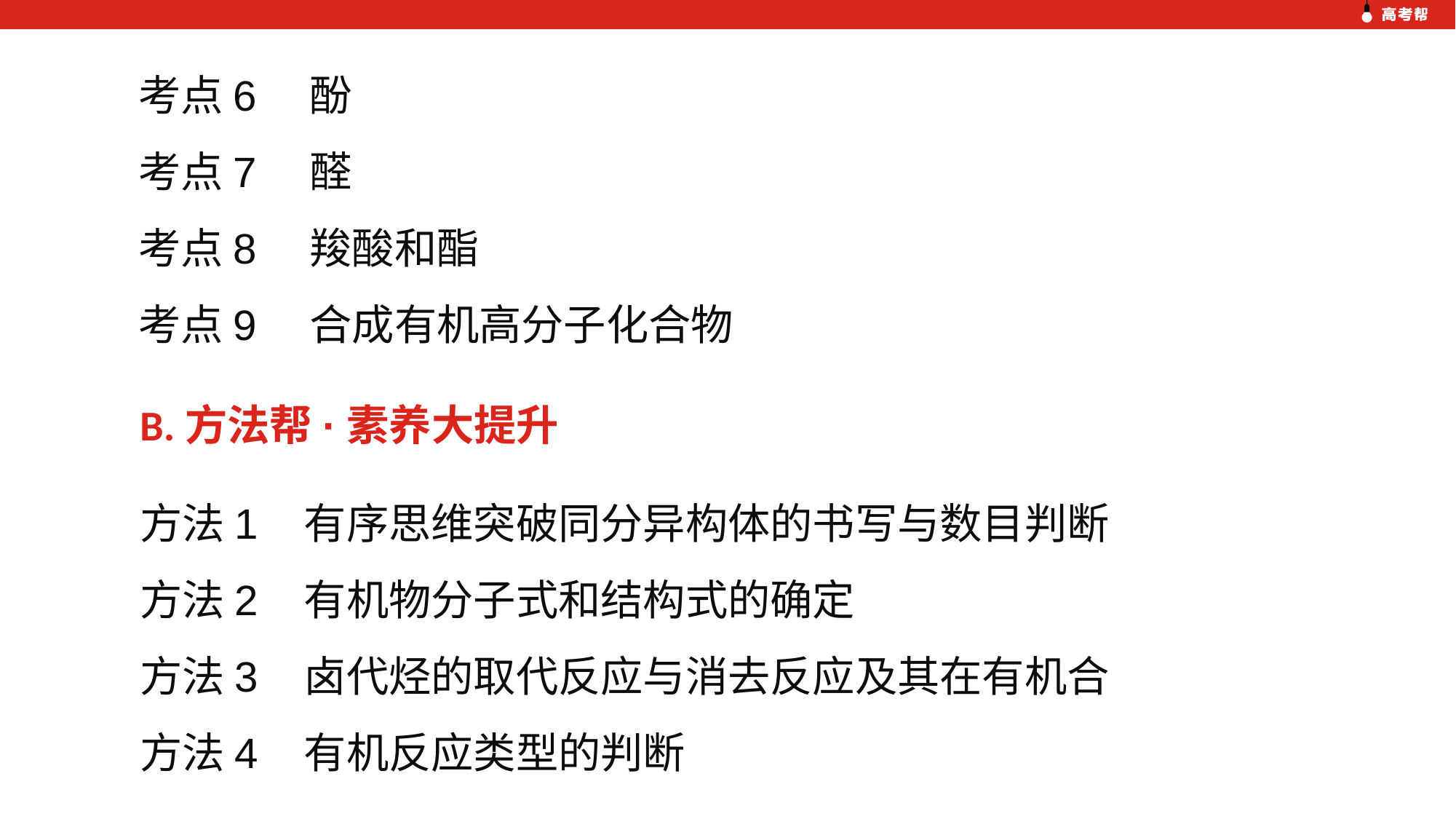

考点6　酚
考点7　醛
考点8　羧酸和酯
考点9　合成有机高分子化合物
B.方法帮·素养大提升
方法1   有序思维突破同分异构体的书写与数目判断
方法2   有机物分子式和结构式的确定
方法3   卤代烃的取代反应与消去反应及其在有机合
方法4   有机反应类型的判断